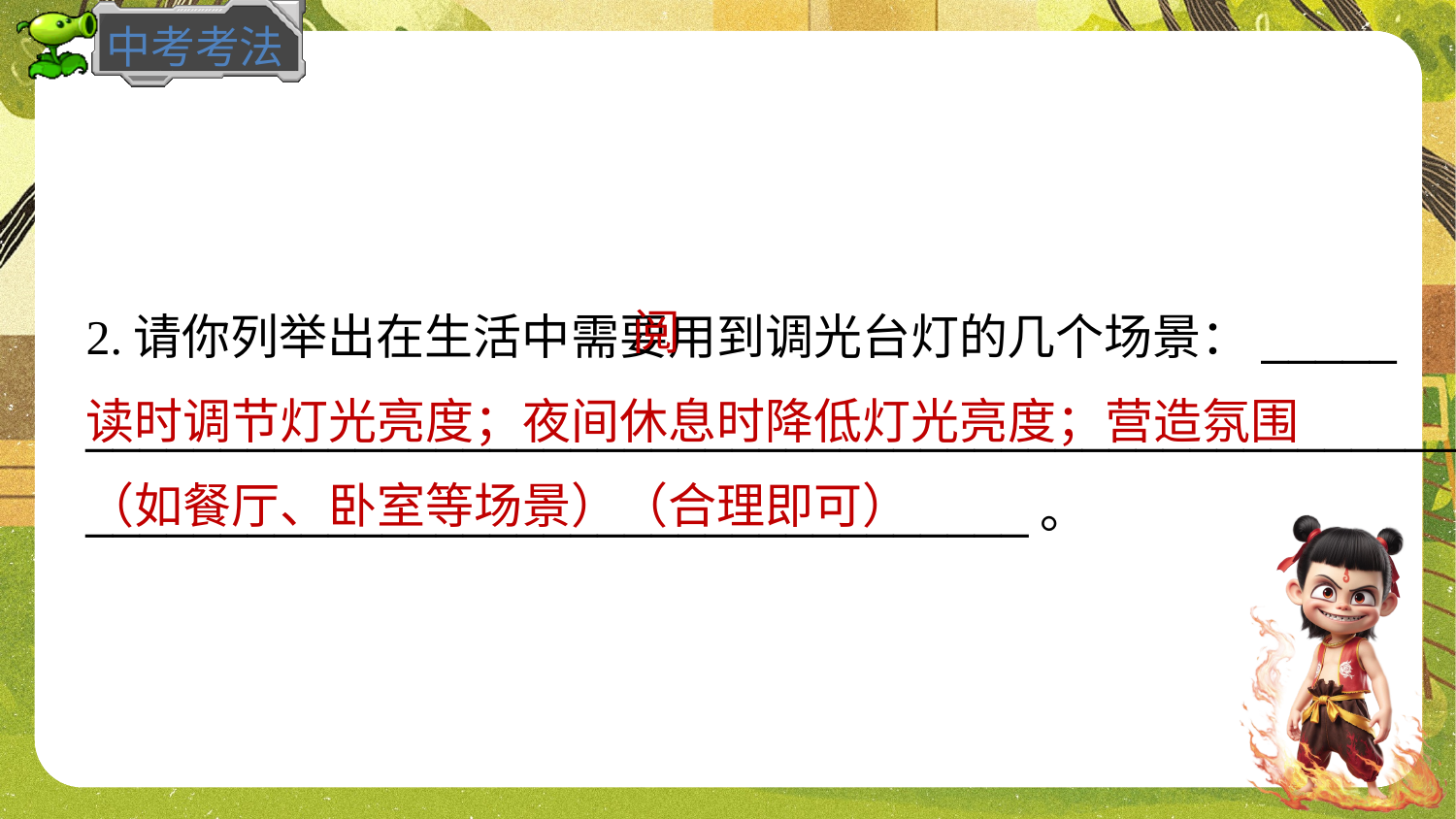

阅
读时调节灯光亮度；夜间休息时降低灯光亮度；营造氛围
（如餐厅、卧室等场景）（合理即可）
2.请你列举出在生活中需要用到调光台灯的几个场景：_____
____________________________________________________
___________________________________。